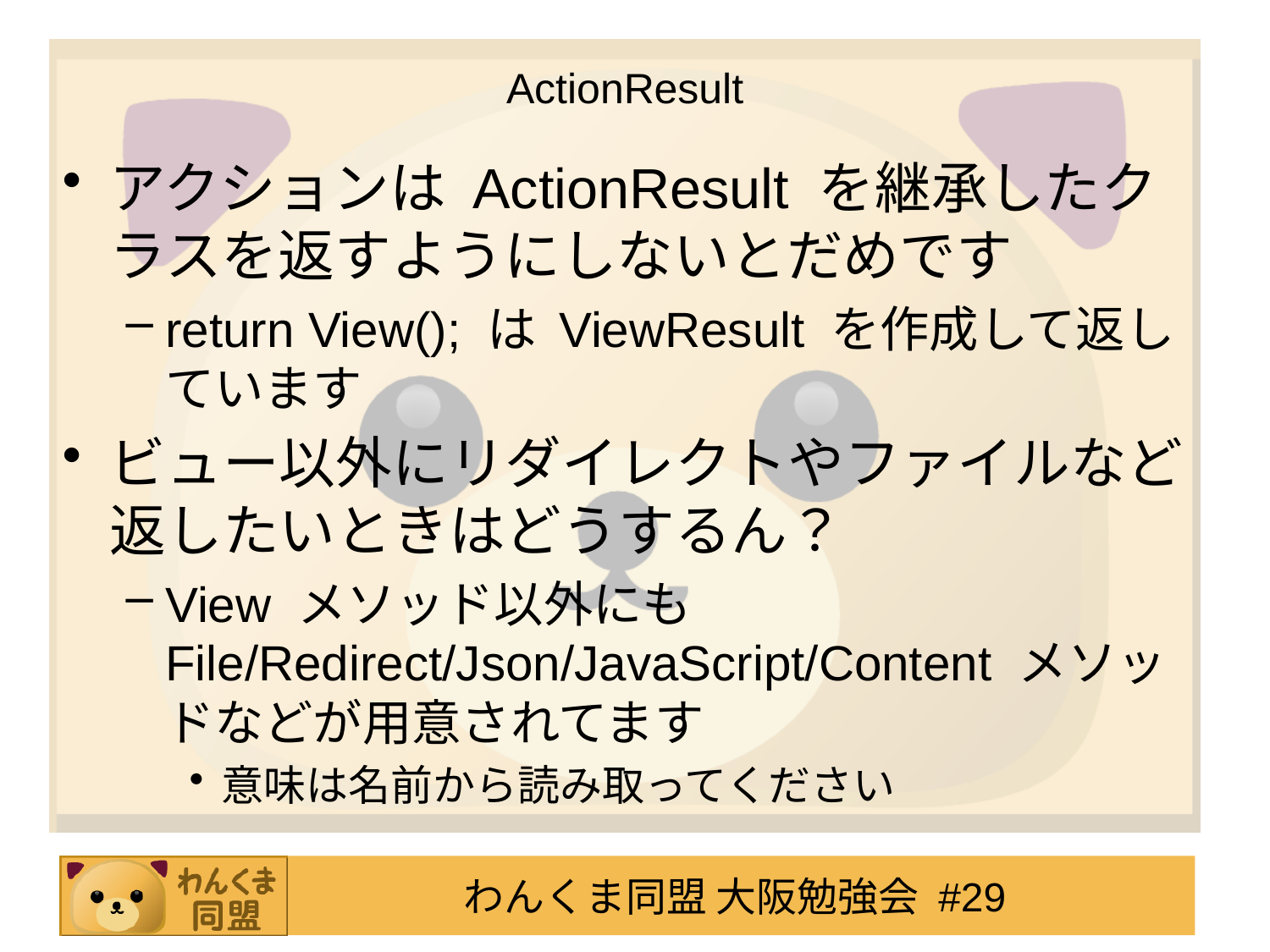

# ActionResult
アクションは ActionResult を継承したクラスを返すようにしないとだめです
return View(); は ViewResult を作成して返しています
ビュー以外にリダイレクトやファイルなど返したいときはどうするん？
View メソッド以外にも File/Redirect/Json/JavaScript/Content メソッドなどが用意されてます
意味は名前から読み取ってください